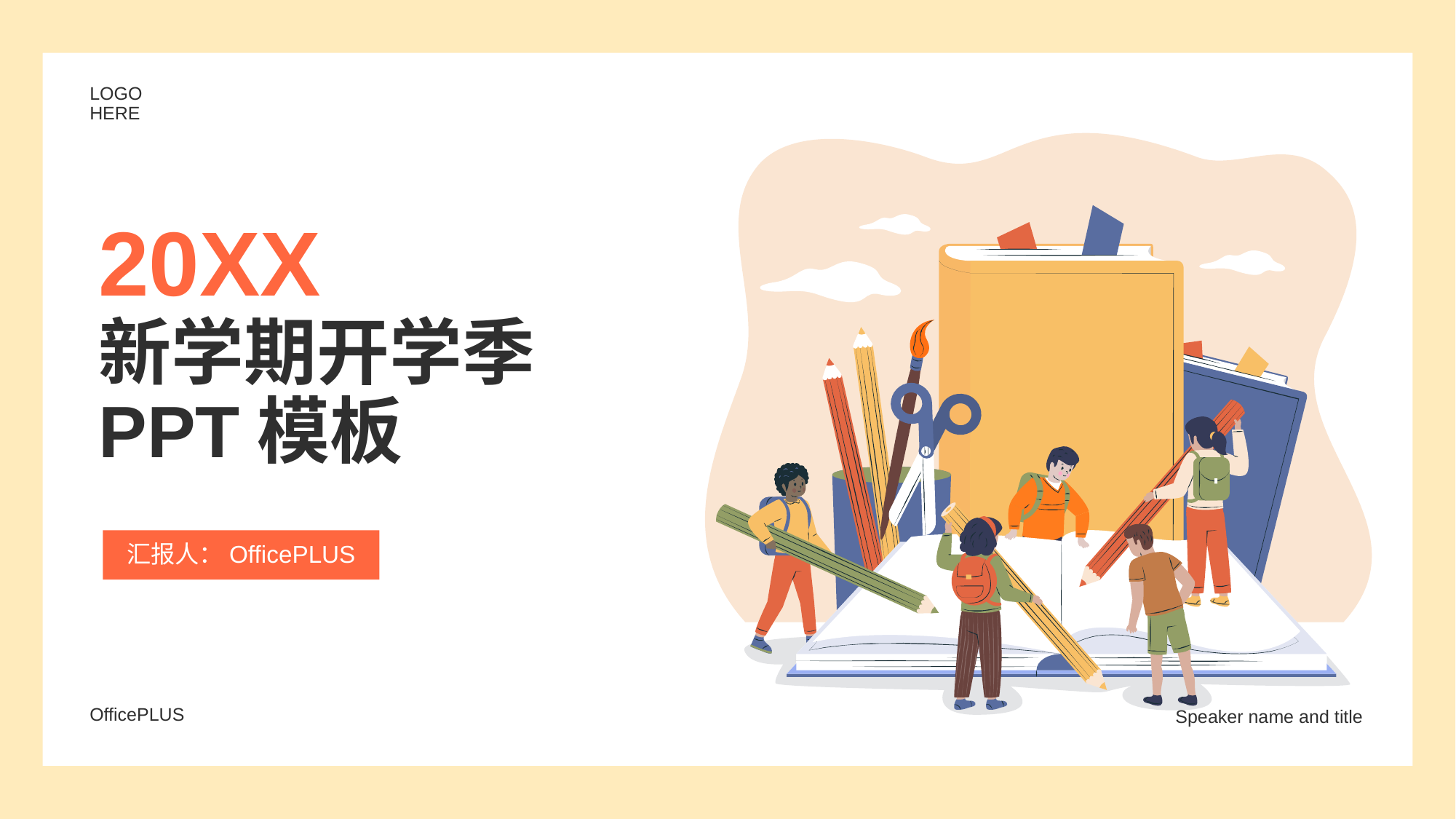

LOGO HERE
# 20XX 新学期开学季 PPT模板
汇报人：OfficePLUS
OfficePLUS
Speaker name and title